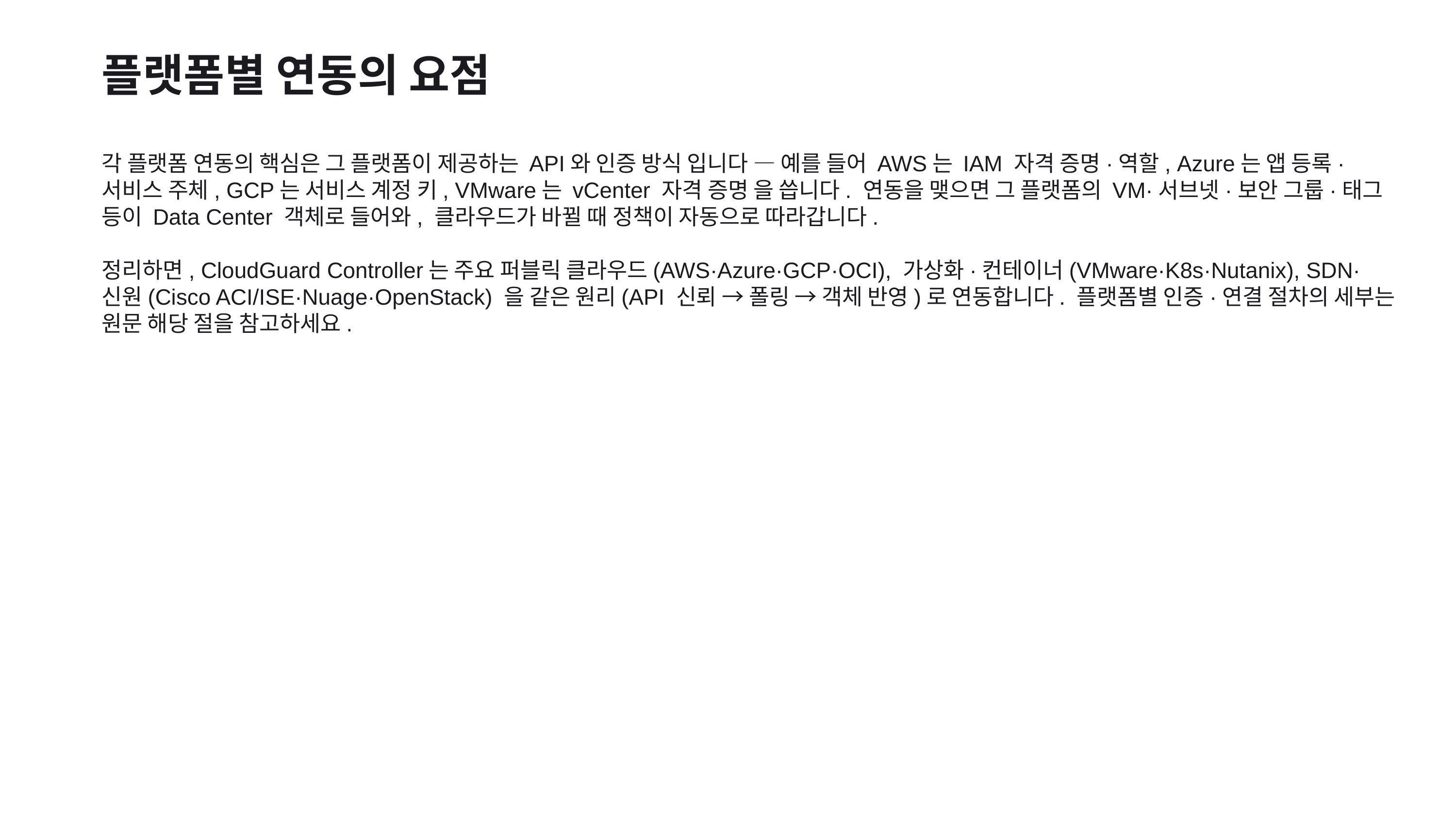

플랫폼별 연동의 요점
각 플랫폼 연동의 핵심은 그 플랫폼이 제공하는 API와 인증 방식 입니다 — 예를 들어 AWS는 IAM 자격 증명·역할, Azure는 앱 등록·서비스 주체, GCP는 서비스 계정 키, VMware는 vCenter 자격 증명 을 씁니다. 연동을 맺으면 그 플랫폼의 VM·서브넷·보안 그룹·태그 등이 Data Center 객체로 들어와, 클라우드가 바뀔 때 정책이 자동으로 따라갑니다.

정리하면, CloudGuard Controller는 주요 퍼블릭 클라우드(AWS·Azure·GCP·OCI), 가상화·컨테이너(VMware·K8s·Nutanix), SDN·신원(Cisco ACI/ISE·Nuage·OpenStack) 을 같은 원리(API 신뢰 → 폴링 → 객체 반영)로 연동합니다. 플랫폼별 인증·연결 절차의 세부는 원문 해당 절을 참고하세요.